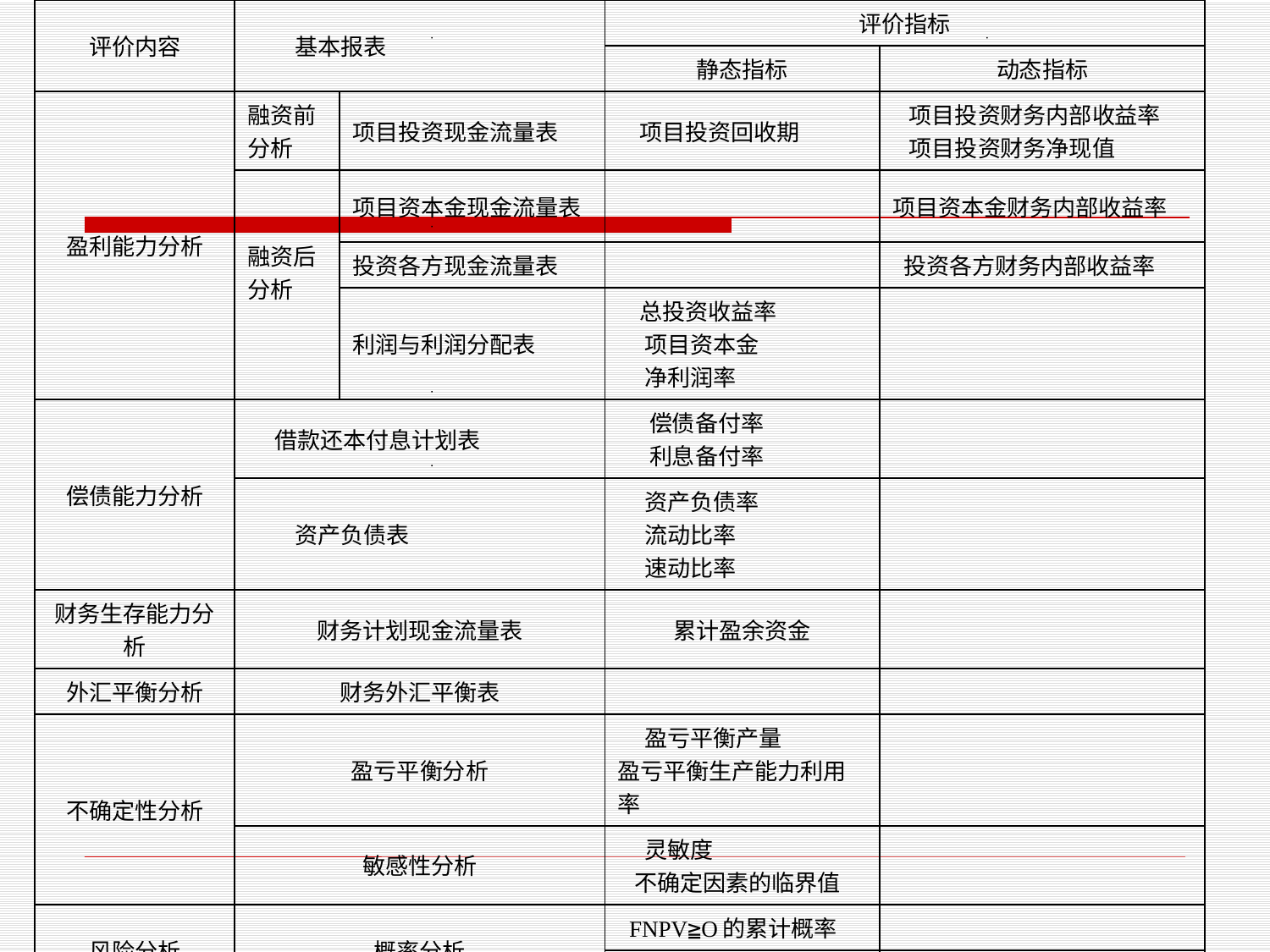

| 评价内容 | 基本报表 |  | 评价指标 |  |
| --- | --- | --- | --- | --- |
|  |  |  | 静态指标 | 动态指标 |
| 盈利能力分析 | 融资前分析 | 项目投资现金流量表 | 项目投资回收期 | 项目投资财务内部收益率 项目投资财务净现值 |
|  | 融资后分析 | 项目资本金现金流量表 |  | 项目资本金财务内部收益率 |
|  |  | 投资各方现金流量表 |  | 投资各方财务内部收益率 |
|  |  | 利润与利润分配表 | 总投资收益率 项目资本金 净利润率 |  |
| 偿债能力分析 | 借款还本付息计划表 |  | 偿债备付率 利息备付率 |  |
|  | 资产负债表 |  | 资产负债率 流动比率 速动比率 |  |
| 财务生存能力分析 | 财务计划现金流量表 |  | 累计盈余资金 |  |
| 外汇平衡分析 | 财务外汇平衡表 |  |  |  |
| 不确定性分析 | 盈亏平衡分析 |  | 盈亏平衡产量 盈亏平衡生产能力利用率 |  |
|  | 敏感性分析 |  | 灵敏度 不确定因素的临界值 |  |
| 风险分析 | 概率分析 |  | FNPV≧O的累计概率 |  |
|  |  |  | 定性分析 |  |